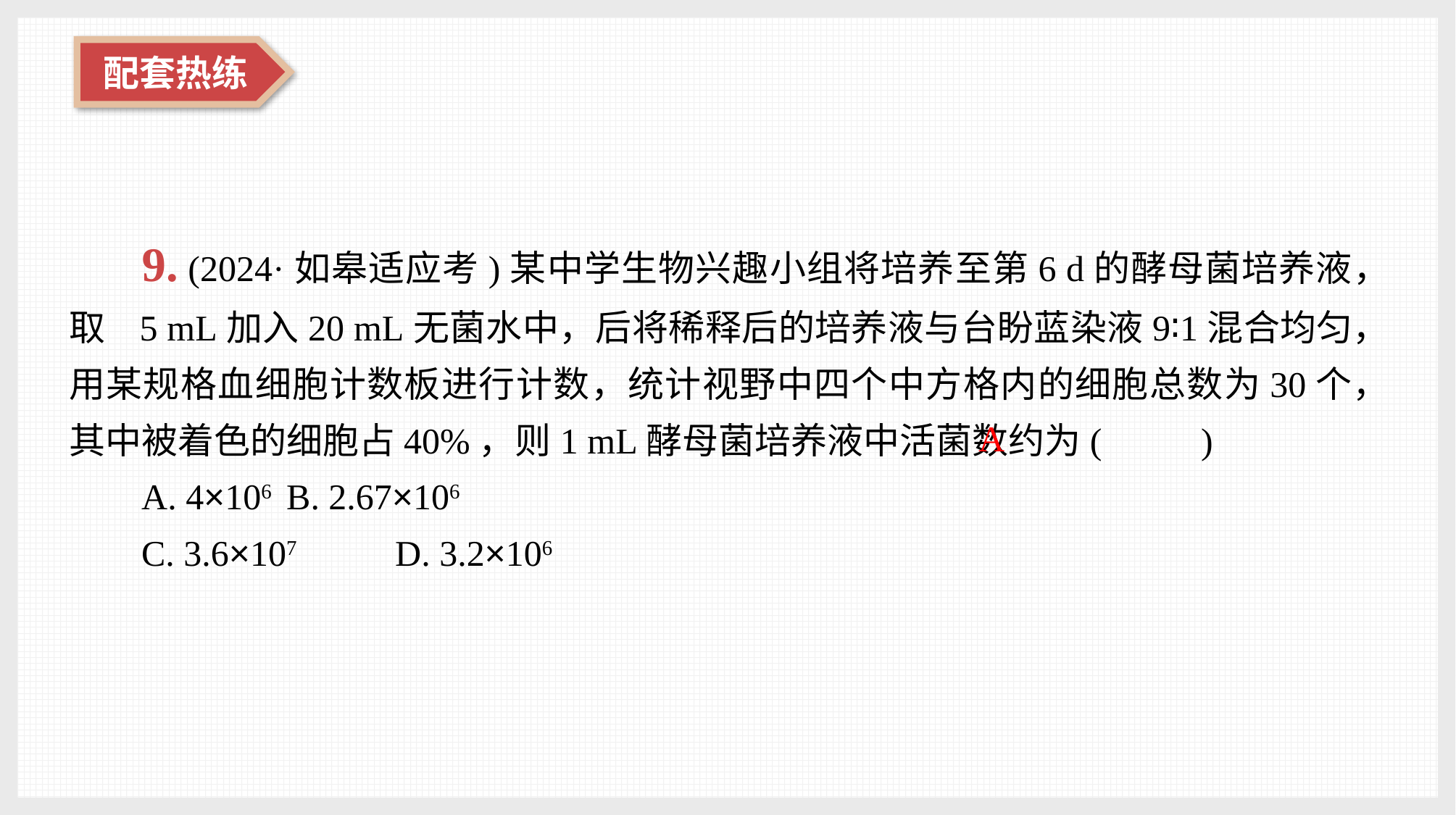

9. (2024·如皋适应考)某中学生物兴趣小组将培养至第6 d的酵母菌培养液，取   5 mL加入20 mL无菌水中，后将稀释后的培养液与台盼蓝染液9∶1混合均匀，用某规格血细胞计数板进行计数，统计视野中四个中方格内的细胞总数为30个，其中被着色的细胞占40%，则1 mL酵母菌培养液中活菌数约为(　 　)
A. 4×106 	B. 2.67×106
C. 3.6×107 	D. 3.2×106
A